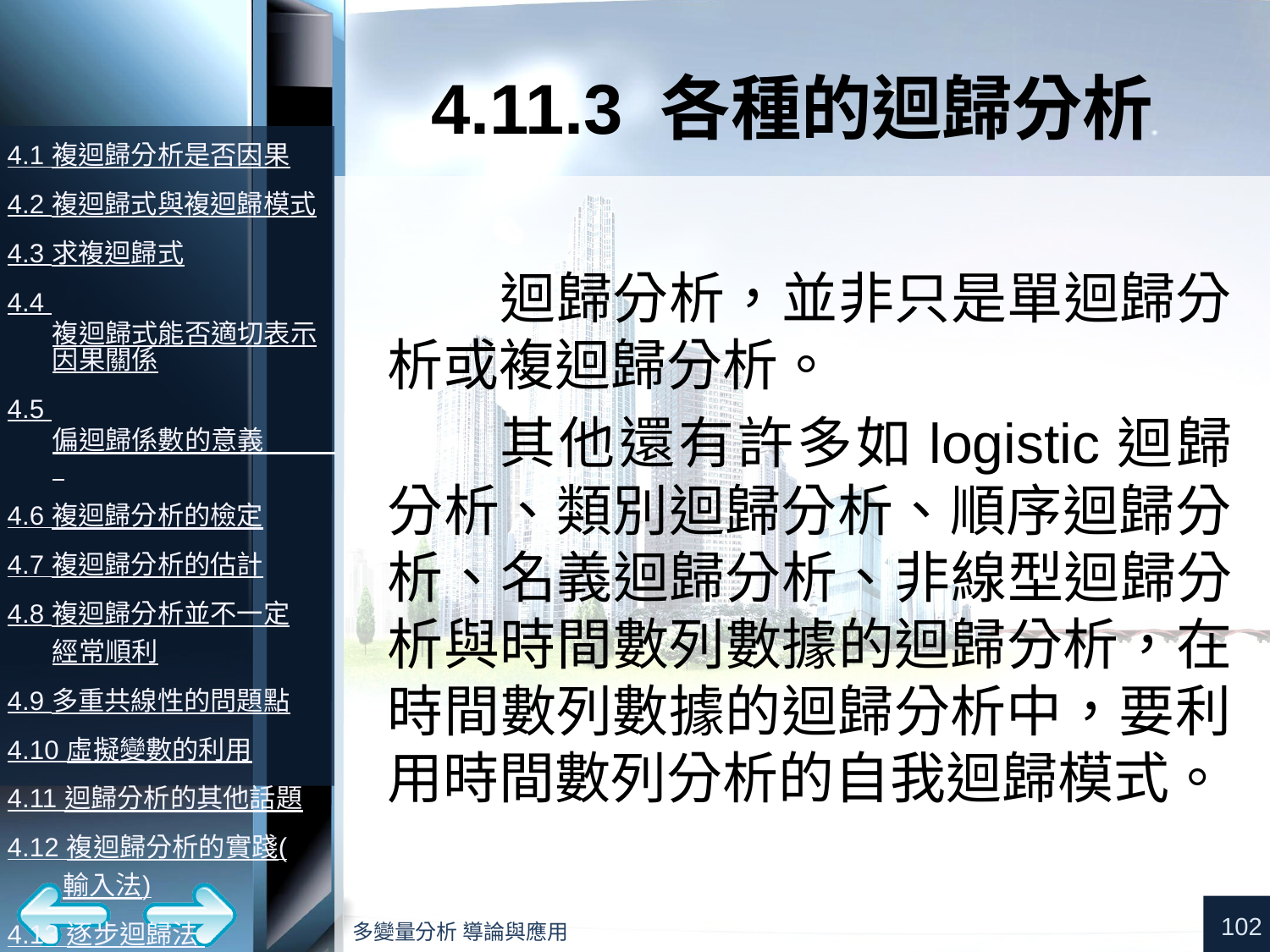

# 4.11.3 各種的迴歸分析
迴歸分析，並非只是單迴歸分析或複迴歸分析。
其他還有許多如logistic迴歸分析、類別迴歸分析、順序迴歸分析、名義迴歸分析、非線型迴歸分析與時間數列數據的迴歸分析，在時間數列數據的迴歸分析中，要利用時間數列分析的自我迴歸模式。
102
多變量分析 導論與應用